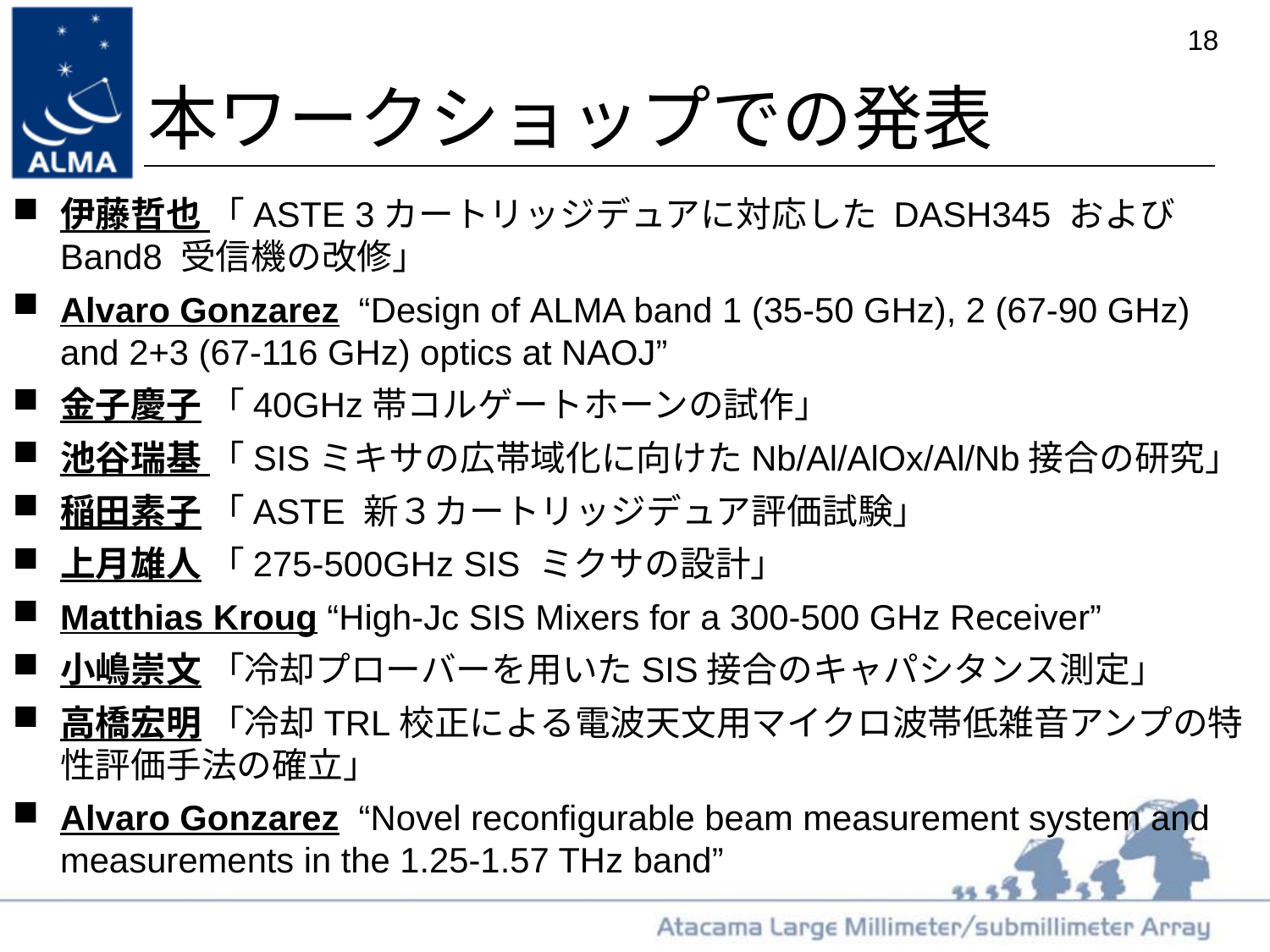

# 本ワークショップでの発表
伊藤哲也 「ASTE 3カートリッジデュアに対応した DASH345 および Band8 受信機の改修」
Alvaro Gonzarez  “Design of ALMA band 1 (35-50 GHz), 2 (67-90 GHz) and 2+3 (67-116 GHz) optics at NAOJ”
金子慶子 「40GHz帯コルゲートホーンの試作」
池谷瑞基 「SISミキサの広帯域化に向けたNb/Al/AlOx/Al/Nb接合の研究」
稲田素子 「ASTE 新３カートリッジデュア評価試験」
上月雄人 「275-500GHz SIS ミクサの設計」
Matthias Kroug “High-Jc SIS Mixers for a 300-500 GHz Receiver”
小嶋崇文 「冷却プローバーを用いたSIS接合のキャパシタンス測定」
高橋宏明 「冷却TRL校正による電波天文用マイクロ波帯低雑音アンプの特性評価手法の確立」
Alvaro Gonzarez  “Novel reconfigurable beam measurement system and measurements in the 1.25-1.57 THz band”